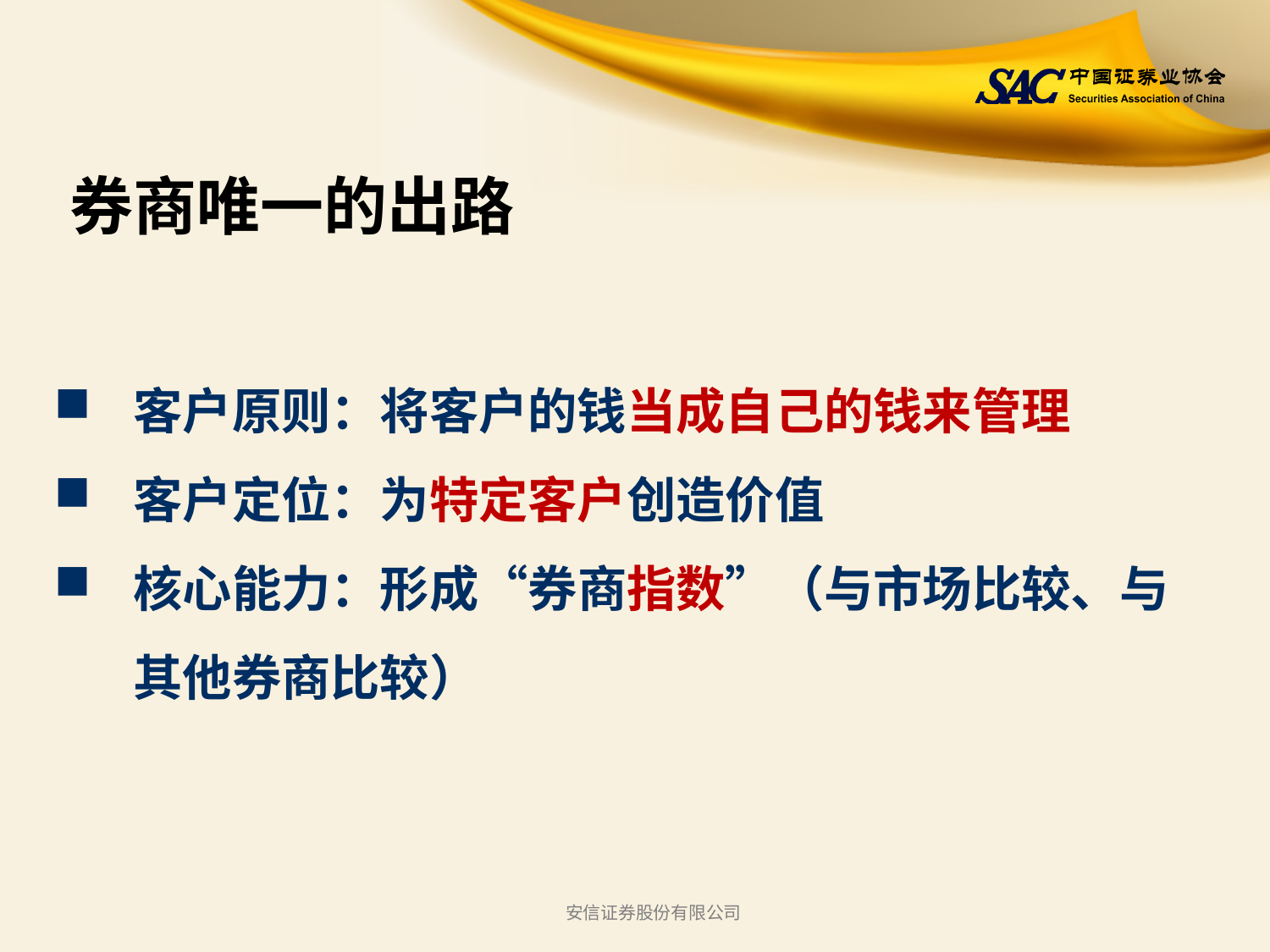

券商唯一的出路
客户原则：将客户的钱当成自己的钱来管理
客户定位：为特定客户创造价值
核心能力：形成“券商指数”（与市场比较、与其他券商比较）